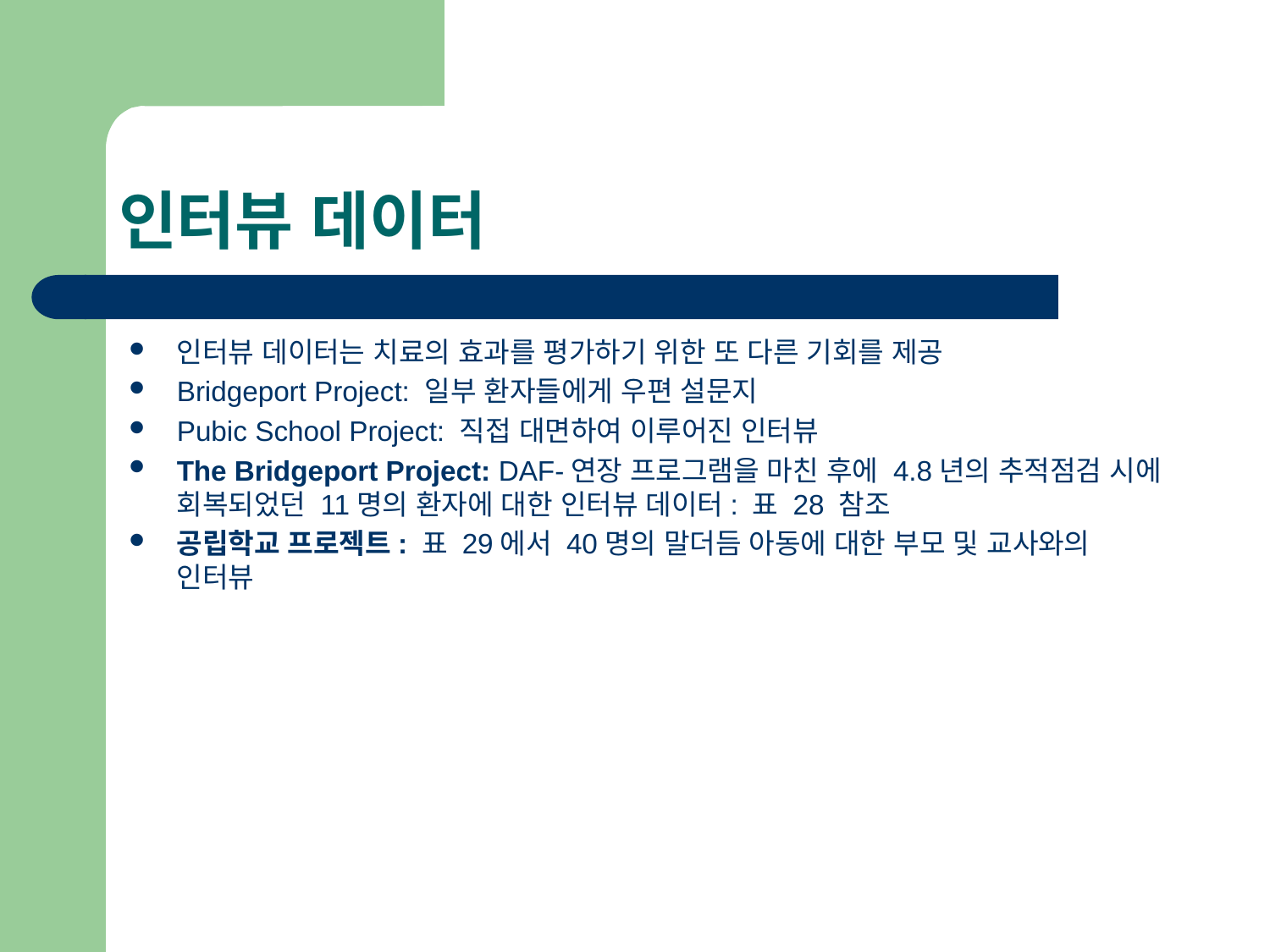

# 인터뷰 데이터
인터뷰 데이터는 치료의 효과를 평가하기 위한 또 다른 기회를 제공
Bridgeport Project: 일부 환자들에게 우편 설문지
Pubic School Project: 직접 대면하여 이루어진 인터뷰
The Bridgeport Project: DAF-연장 프로그램을 마친 후에 4.8년의 추적점검 시에 회복되었던 11명의 환자에 대한 인터뷰 데이터: 표 28 참조
공립학교 프로젝트: 표 29에서 40명의 말더듬 아동에 대한 부모 및 교사와의 인터뷰